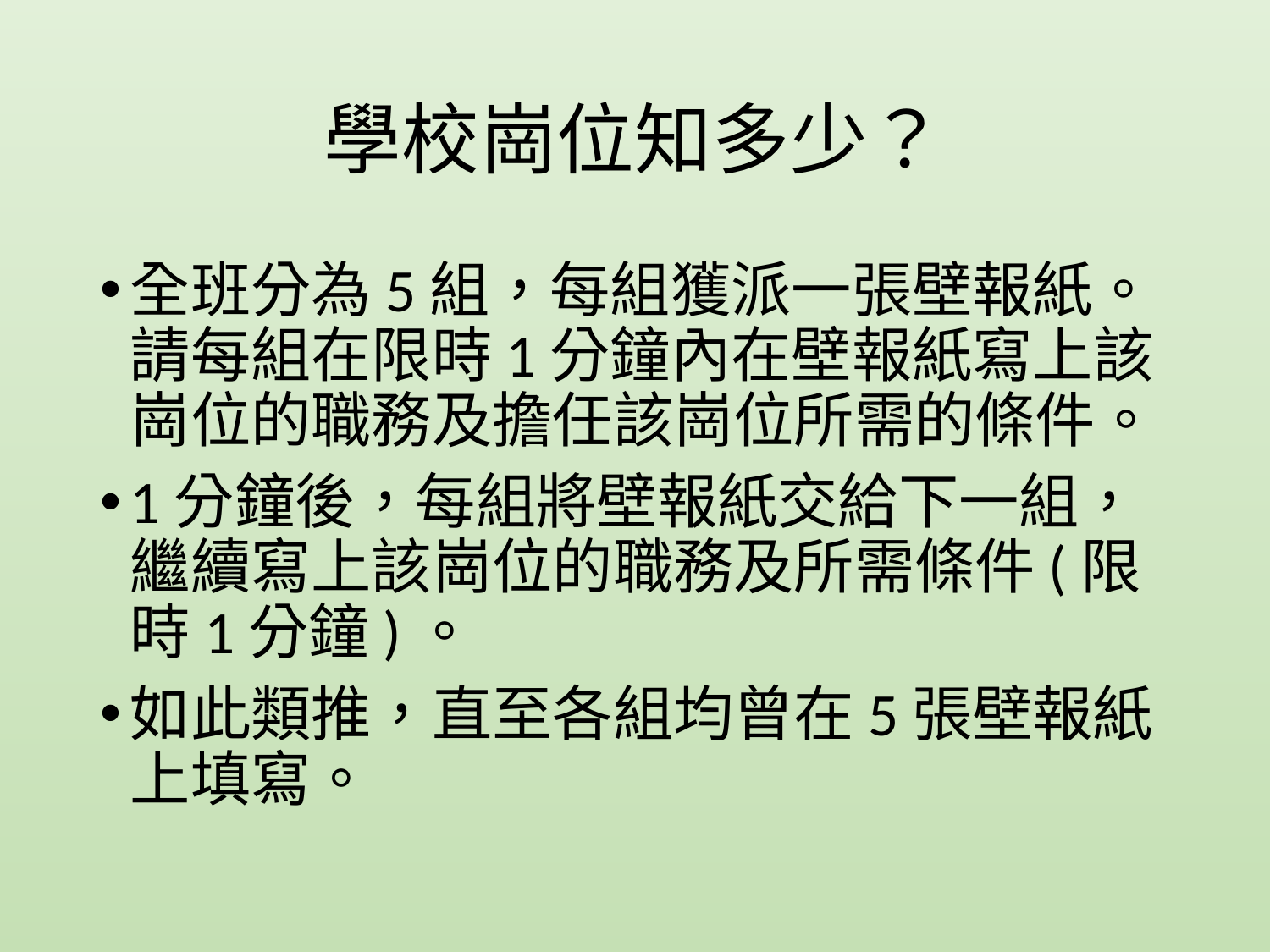

# 學校崗位知多少？
全班分為5組，每組獲派一張壁報紙。請每組在限時1分鐘內在壁報紙寫上該崗位的職務及擔任該崗位所需的條件。
1分鐘後，每組將壁報紙交給下一組，繼續寫上該崗位的職務及所需條件(限時1分鐘)。
如此類推，直至各組均曾在5張壁報紙上填寫。